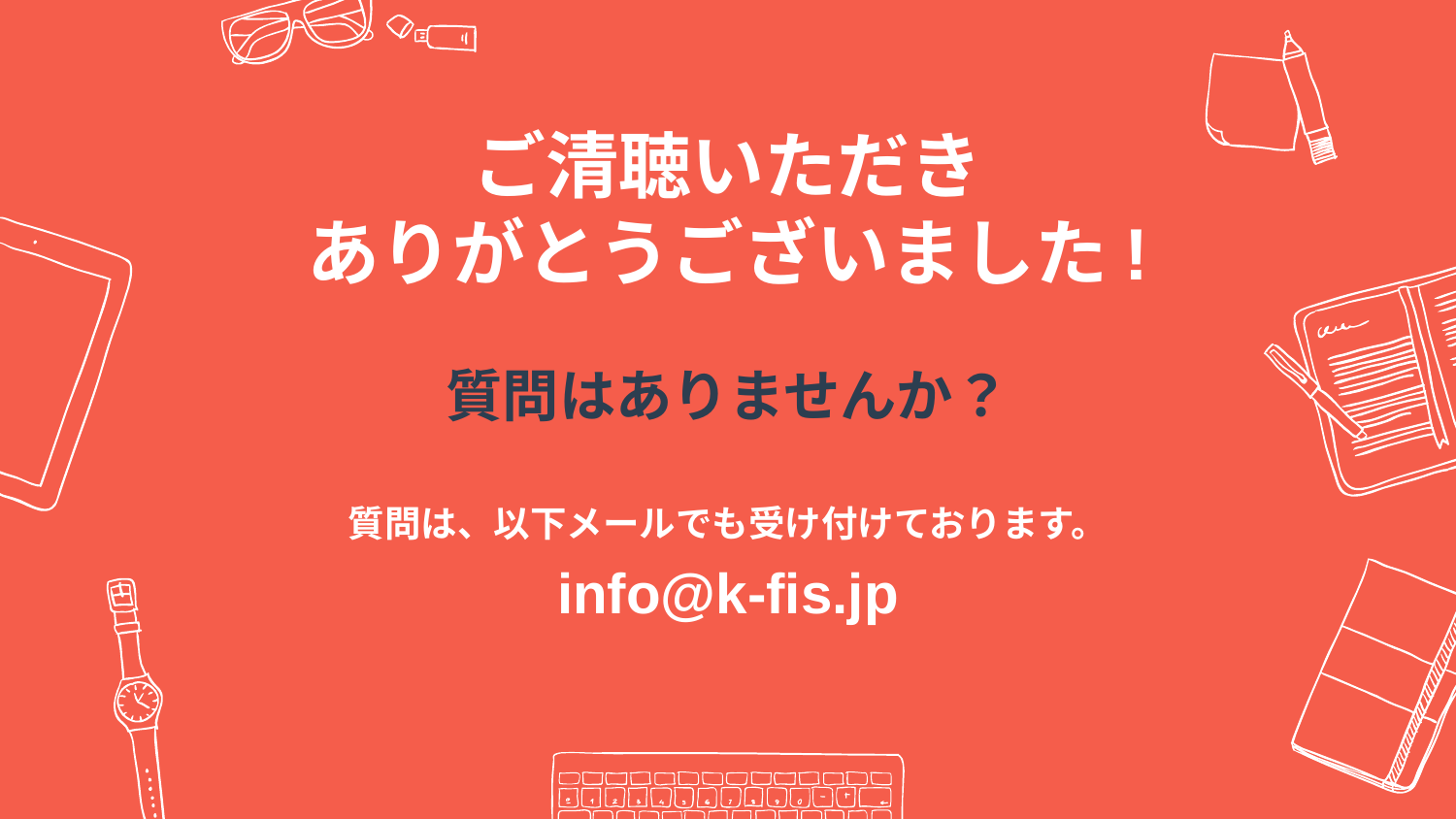

ご清聴いただき
ありがとうございました!
質問はありませんか？
質問は、以下メールでも受け付けております。
info@k-fis.jp